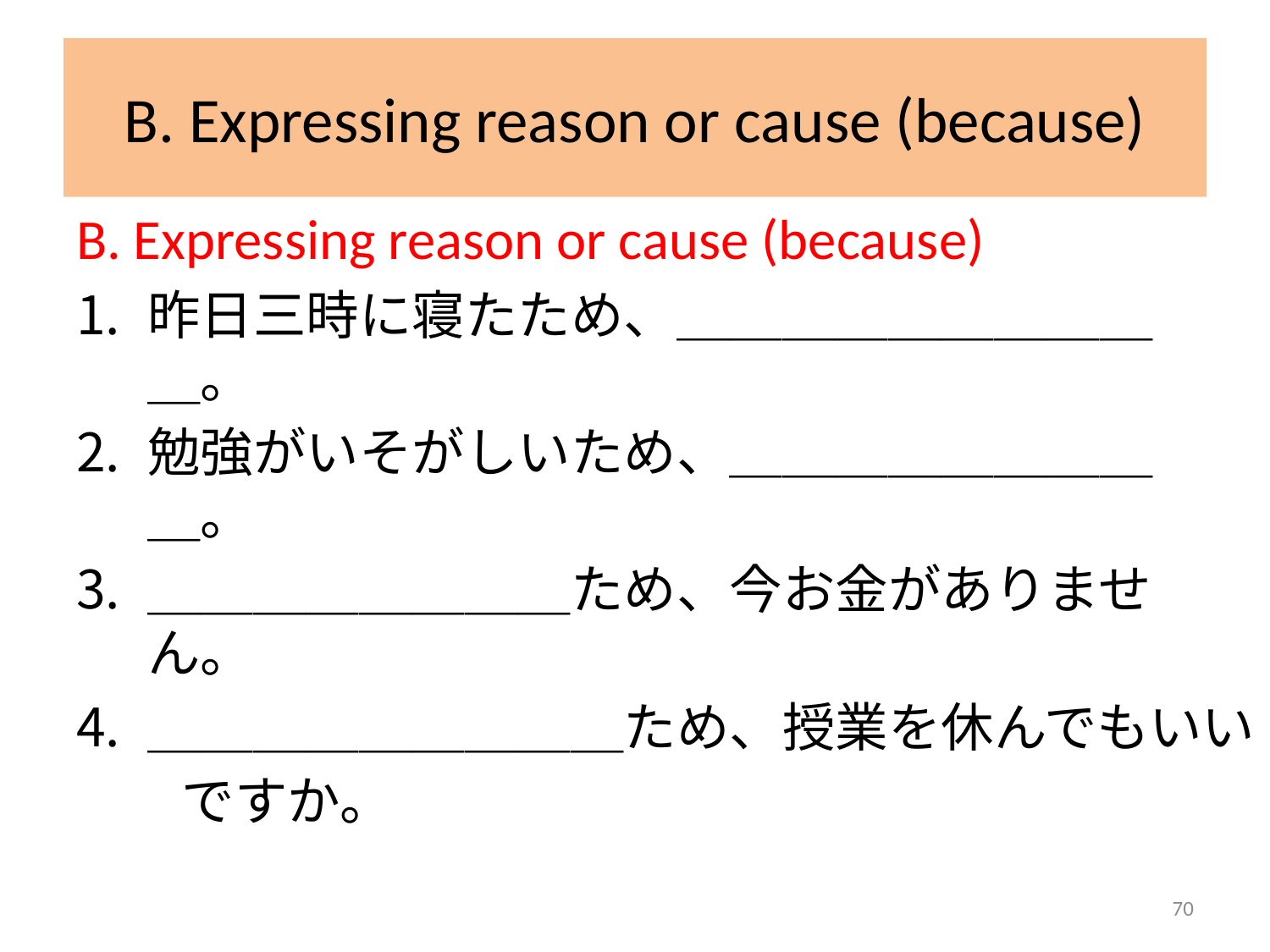

# B. Expressing reason or cause (because)
B. Expressing reason or cause (because)
昨日三時に寝たため、＿＿＿＿＿＿＿＿＿＿。
勉強がいそがしいため、＿＿＿＿＿＿＿＿＿。
＿＿＿＿＿＿＿＿ため、今お金がありません。
＿＿＿＿＿＿＿＿＿ため、授業を休んでもいい
　　ですか。
70